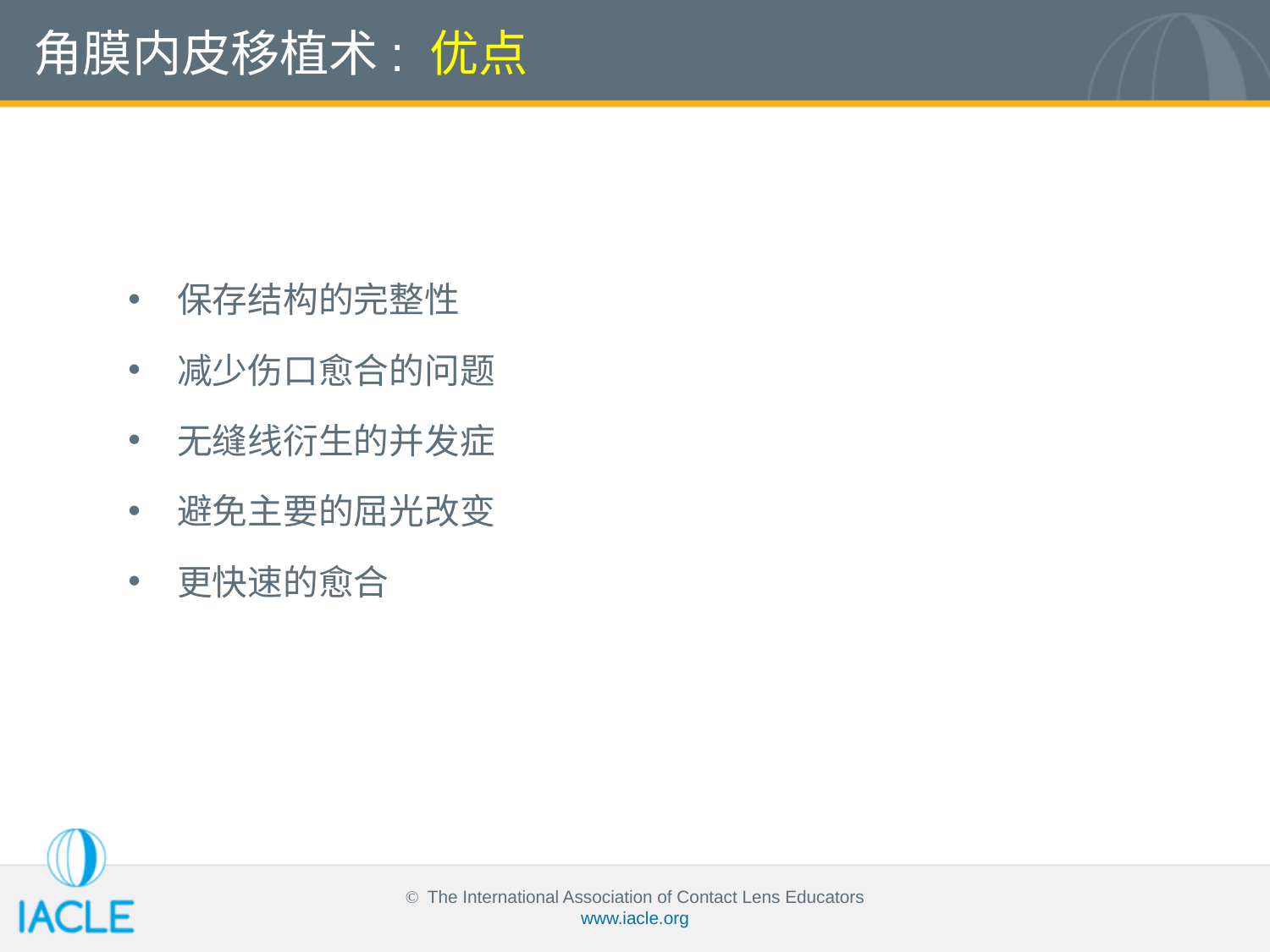

角膜内皮移植术: 优点
保存结构的完整性
减少伤口愈合的问题
无缝线衍生的并发症
避免主要的屈光改变
更快速的愈合